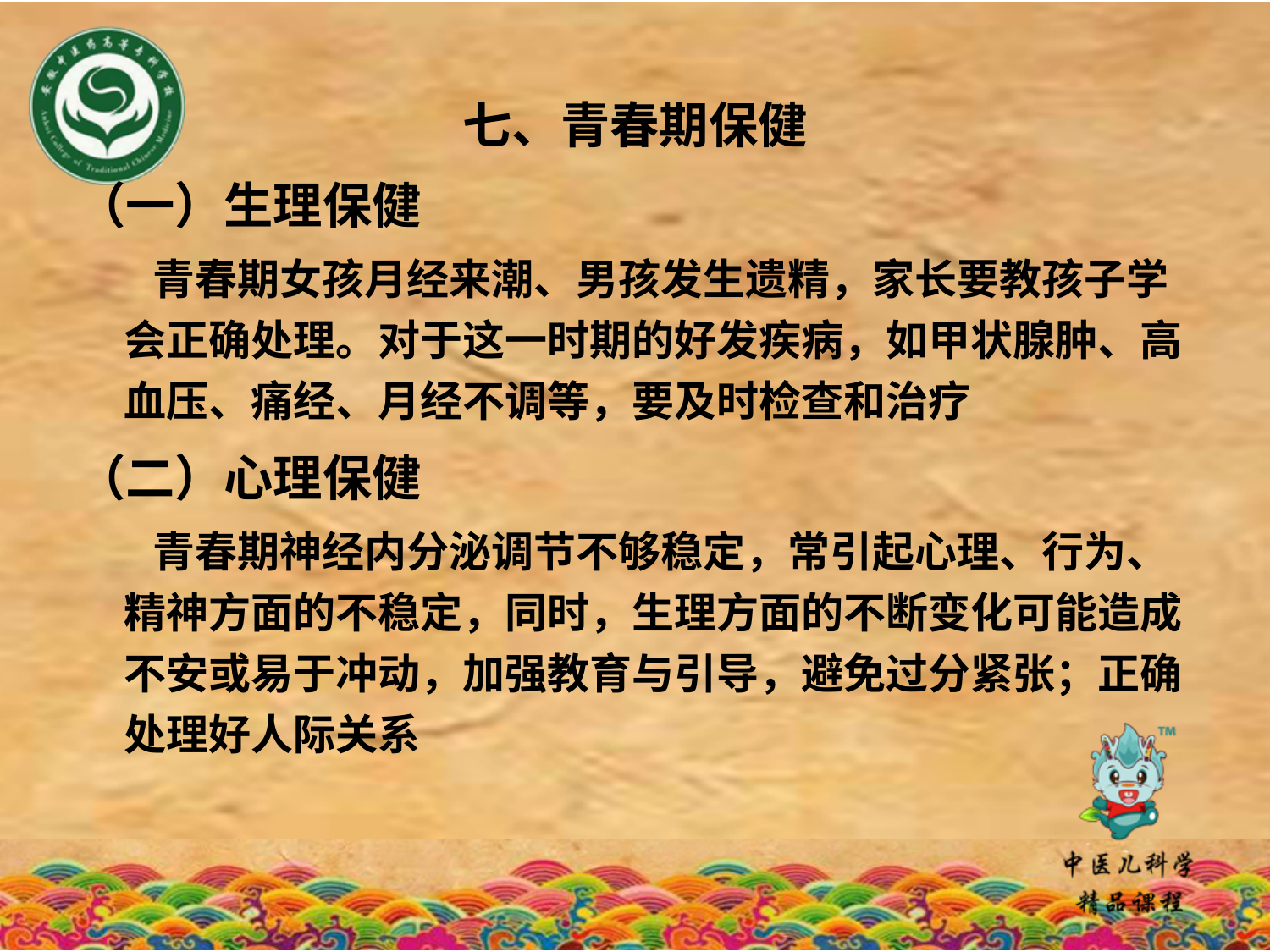

七、青春期保健
（一）生理保健
       青春期女孩月经来潮、男孩发生遗精，家长要教孩子学会正确处理。对于这一时期的好发疾病，如甲状腺肿、高血压、痛经、月经不调等，要及时检查和治疗
（二）心理保健
       青春期神经内分泌调节不够稳定，常引起心理、行为、精神方面的不稳定，同时，生理方面的不断变化可能造成不安或易于冲动，加强教育与引导，避免过分紧张；正确处理好人际关系